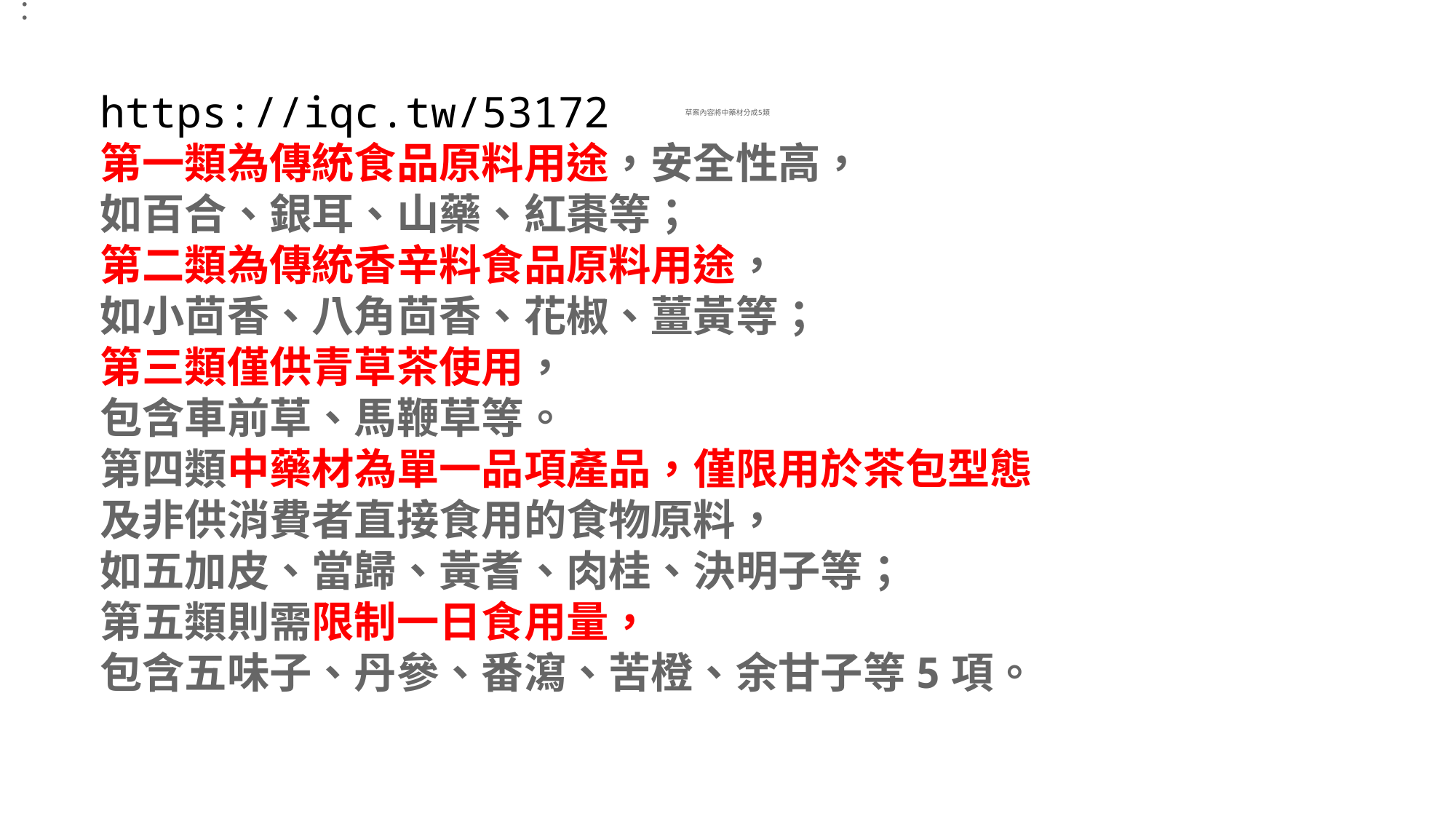

：

https://iqc.tw/53172
第一類為傳統食品原料用途，安全性高，
如百合、銀耳、山藥、紅棗等；
第二類為傳統香辛料食品原料用途，
如小茴香、八角茴香、花椒、薑黃等；
第三類僅供青草茶使用，
包含車前草、馬鞭草等。
第四類中藥材為單一品項產品，僅限用於茶包型態及非供消費者直接食用的食物原料，
如五加皮、當歸、黃耆、肉桂、決明子等；
第五類則需限制一日食用量，
包含五味子、丹參、番瀉、苦橙、余甘子等5項。

# 草案內容將中藥材分成5類